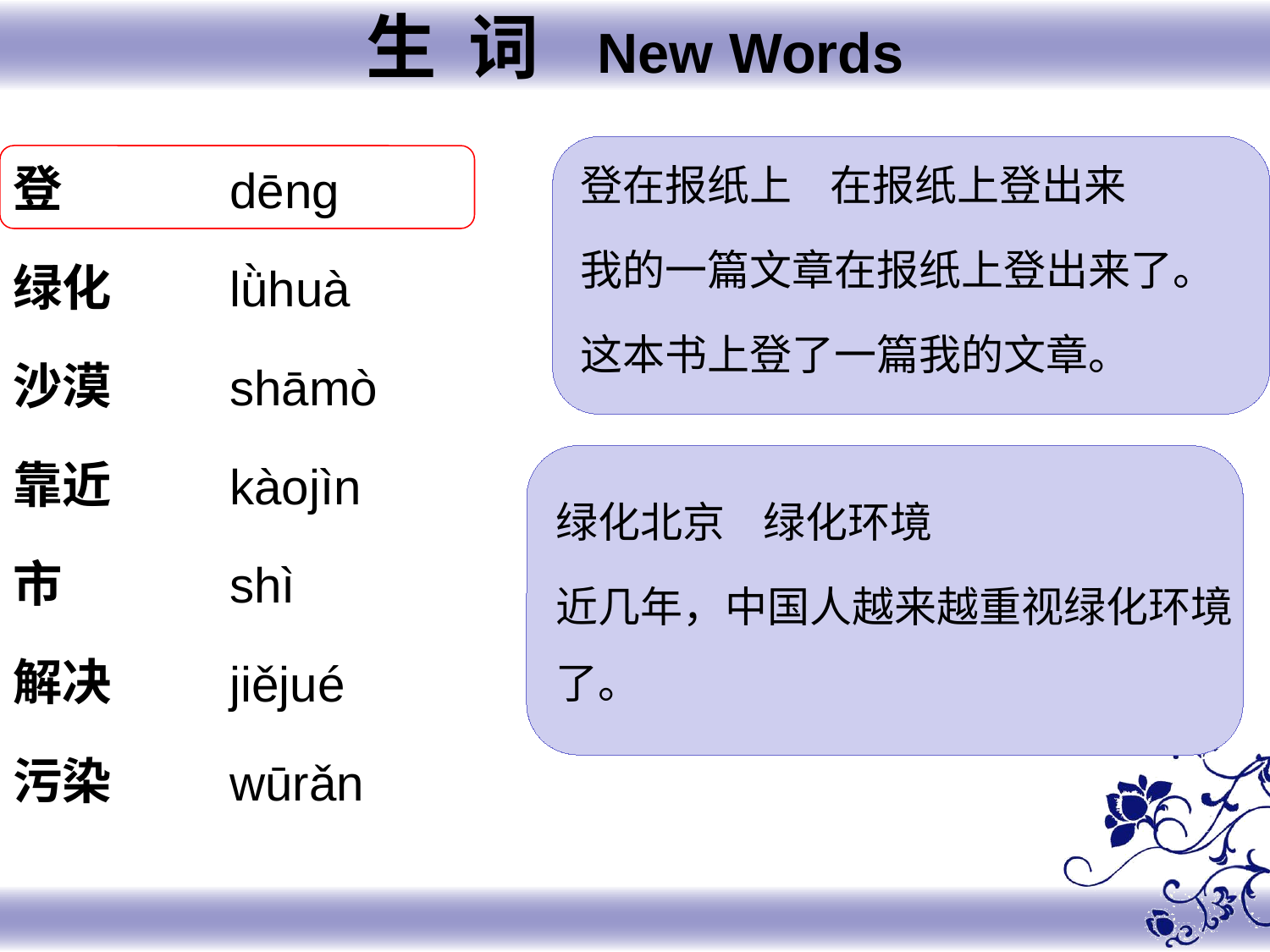

生  词   New Words
登
绿化
沙漠
靠近
市
解决
污染

dēng
lǜhuà
shāmò
kàojìn
shì
jiějué
wūrǎn
登在报纸上    在报纸上登出来
我的一篇文章在报纸上登出来了。
这本书上登了一篇我的文章。

绿化北京    绿化环境
近几年，中国人越来越重视绿化环境了。